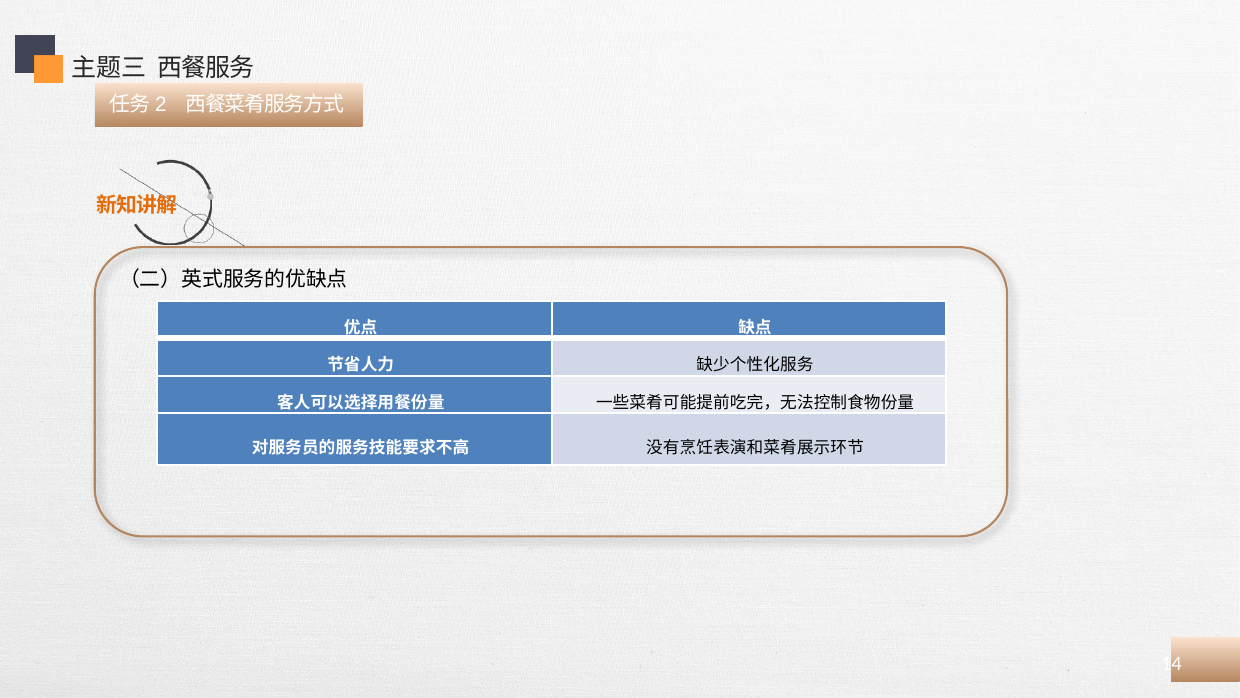

主题三  西餐服务

任务2   西餐菜肴服务方式
（二）英式服务的优缺点

| 优点 | 缺点 |
| --- | --- |
| 节省人力 | 缺少个性化服务 |
| 客人可以选择用餐份量 | 一些菜肴可能提前吃完，无法控制食物份量 |
| 对服务员的服务技能要求不高 | 没有烹饪表演和菜肴展示环节 |